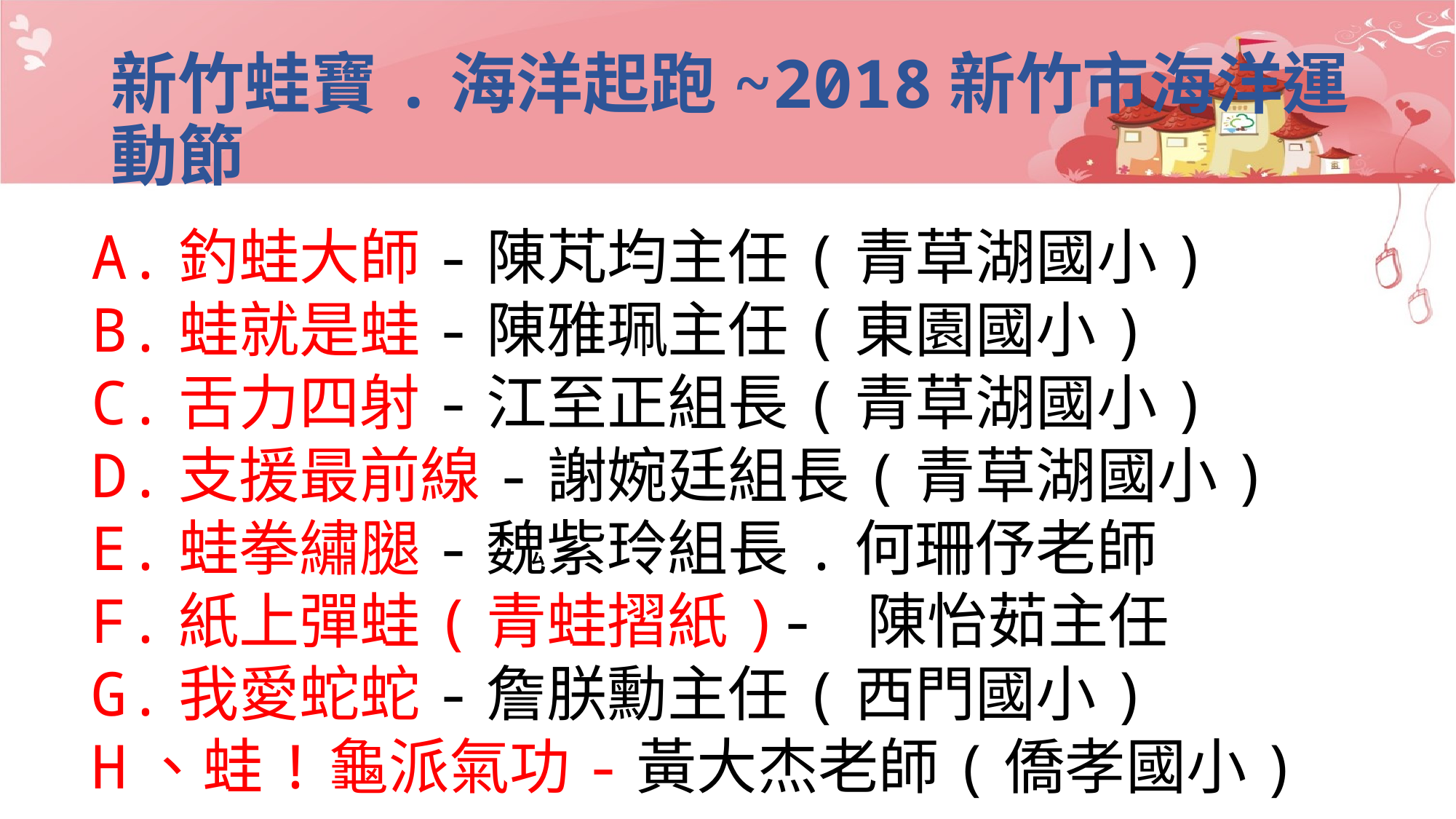

# 新竹蛙寶.海洋起跑~2018新竹市海洋運動節
A.釣蛙大師-陳芃均主任(青草湖國小)
B.蛙就是蛙-陳雅珮主任(東園國小)
C.舌力四射-江至正組長(青草湖國小)
D.支援最前線-謝婉廷組長(青草湖國小)
E.蛙拳繡腿-魏紫玲組長.何珊伃老師
F.紙上彈蛙(青蛙摺紙)- 陳怡茹主任
G.我愛蛇蛇-詹朕勳主任(西門國小)
H、蛙!龜派氣功-黃大杰老師(僑孝國小)